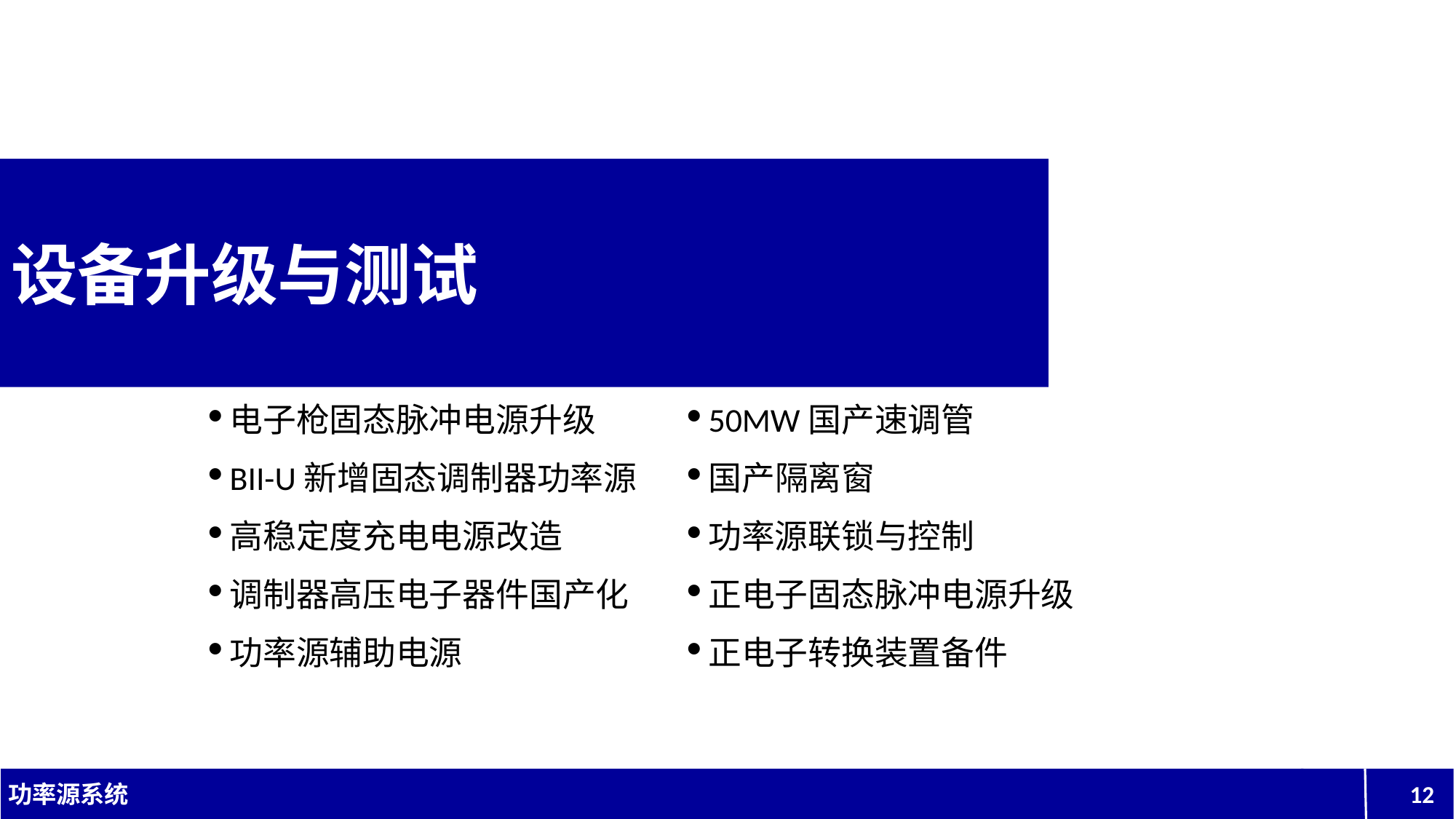

设备升级与测试
电子枪固态脉冲电源升级
BII-U新增固态调制器功率源
高稳定度充电电源改造
调制器高压电子器件国产化
功率源辅助电源

50MW国产速调管
国产隔离窗
功率源联锁与控制
正电子固态脉冲电源升级
正电子转换装置备件